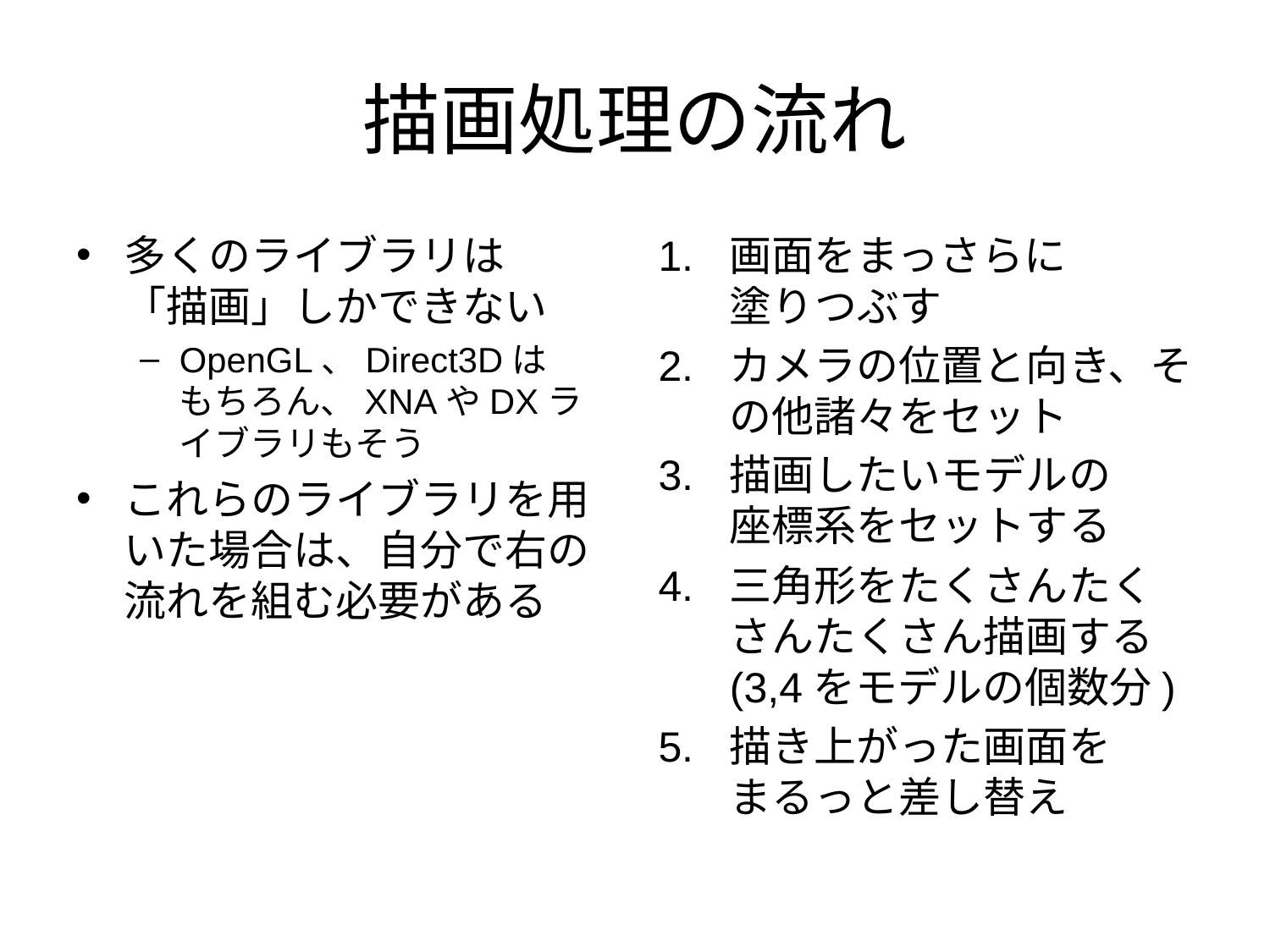

# 描画処理の流れ
多くのライブラリは
「描画」しかできない
OpenGL、Direct3Dは
もちろん、XNAやDXライブラリもそう
これらのライブラリを用いた場合は、自分で右の流れを組む必要がある
画面をまっさらに
塗りつぶす
カメラの位置と向き、その他諸々をセット
描画したいモデルの
座標系をセットする
三角形をたくさんたくさんたくさん描画する
(3,4をモデルの個数分)
描き上がった画面を
まるっと差し替え